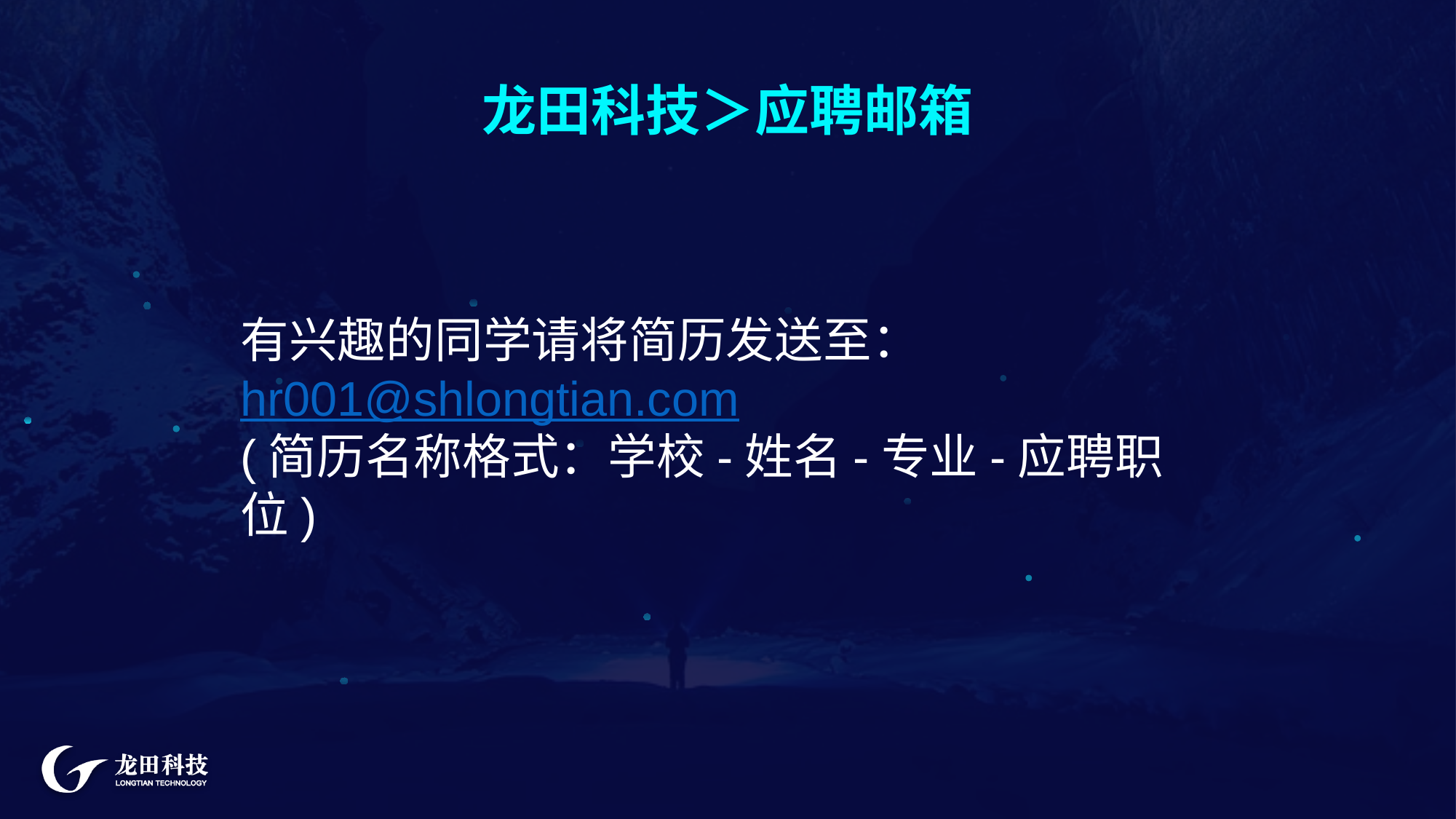

龙田科技＞应聘邮箱
有兴趣的同学请将简历发送至：hr001@shlongtian.com
(简历名称格式：学校-姓名-专业-应聘职位)